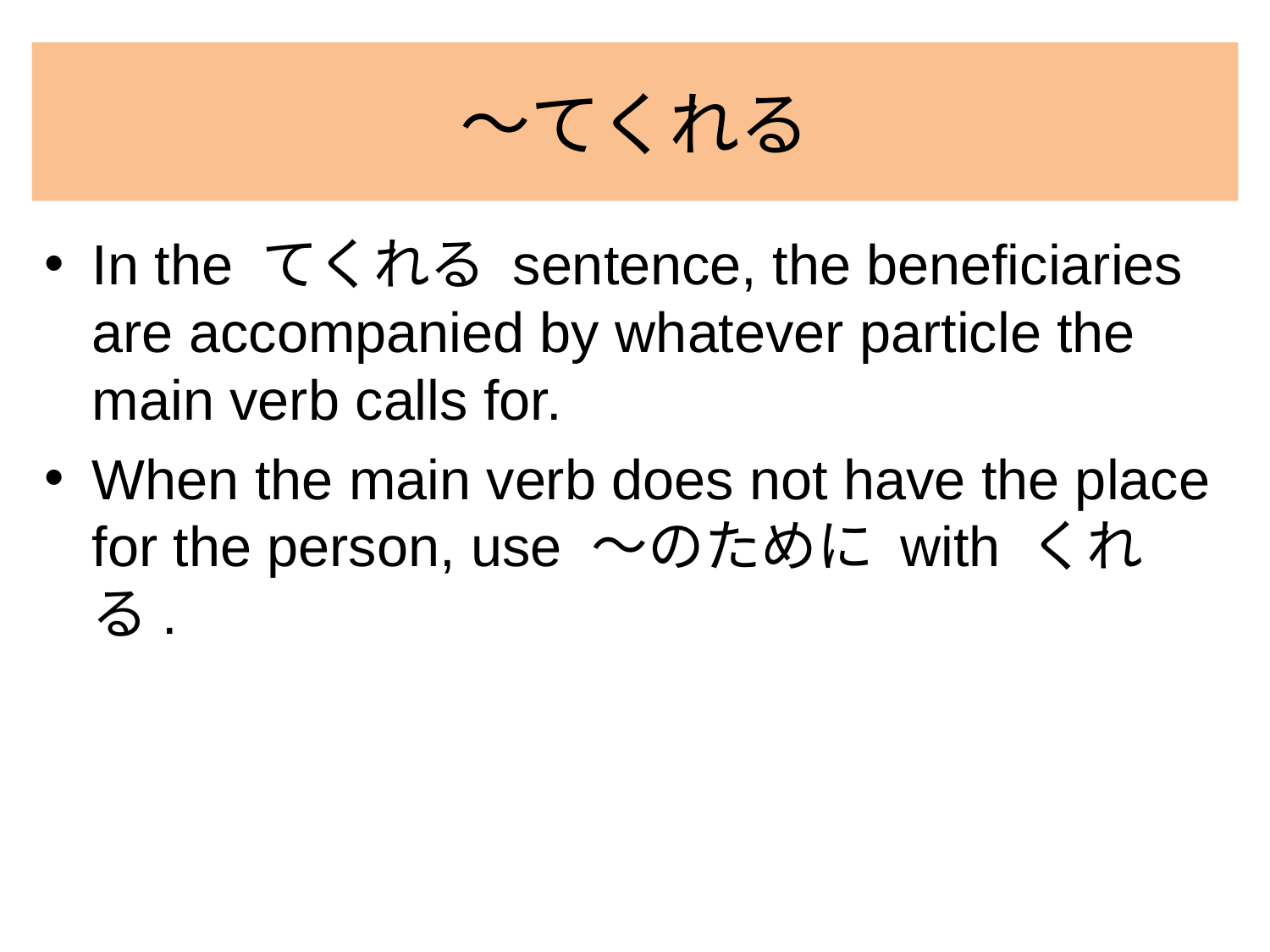

# 〜てくれる
In the てくれる sentence, the beneficiaries are accompanied by whatever particle the main verb calls for.
When the main verb does not have the place for the person, use 〜のために with くれる.